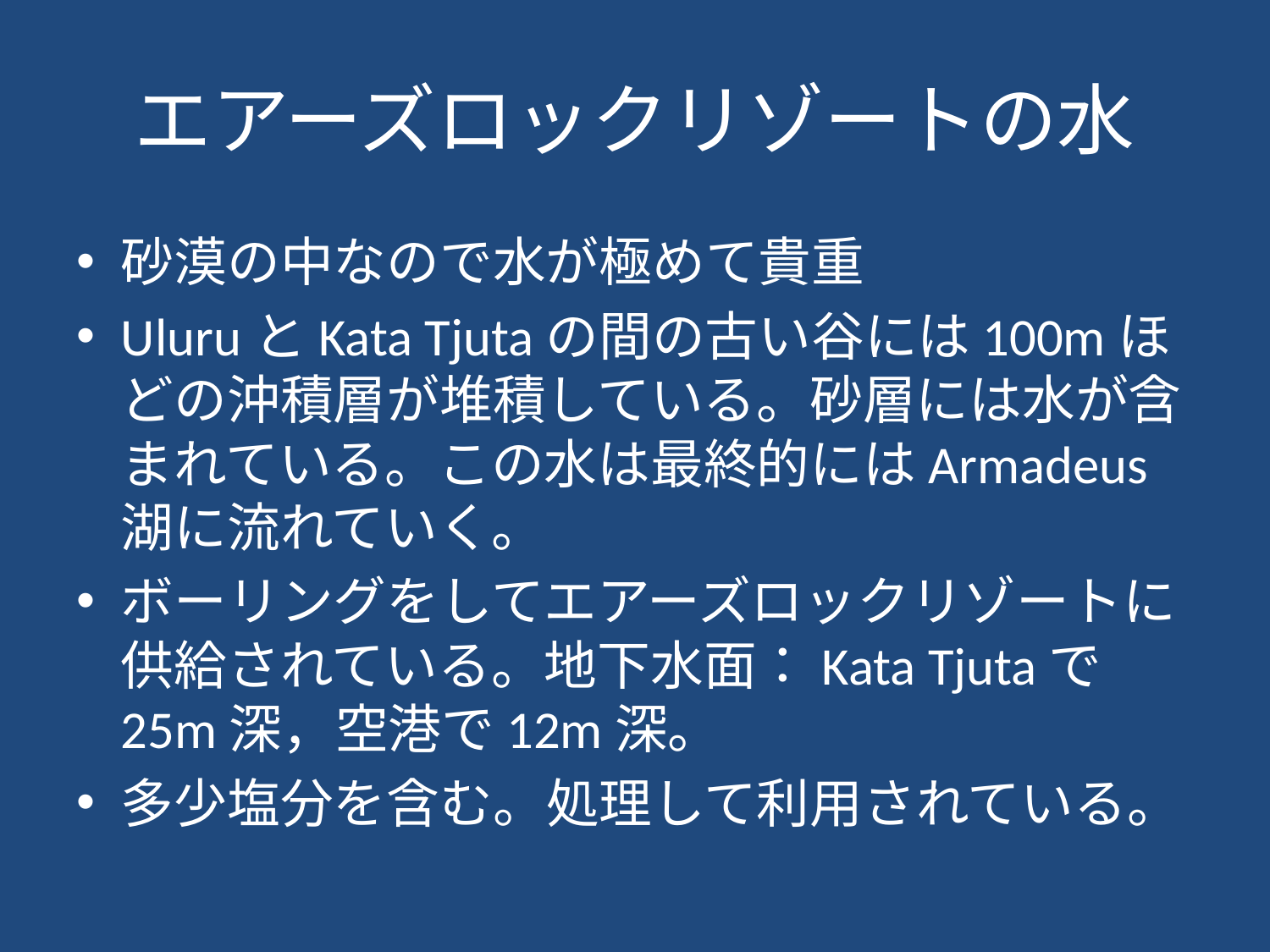

# エアーズロックリゾートの水
砂漠の中なので水が極めて貴重
UluruとKata Tjutaの間の古い谷には100mほどの沖積層が堆積している。砂層には水が含まれている。この水は最終的にはArmadeus湖に流れていく。
ボーリングをしてエアーズロックリゾートに供給されている。地下水面：Kata Tjutaで25m深，空港で12m深。
多少塩分を含む。処理して利用されている。